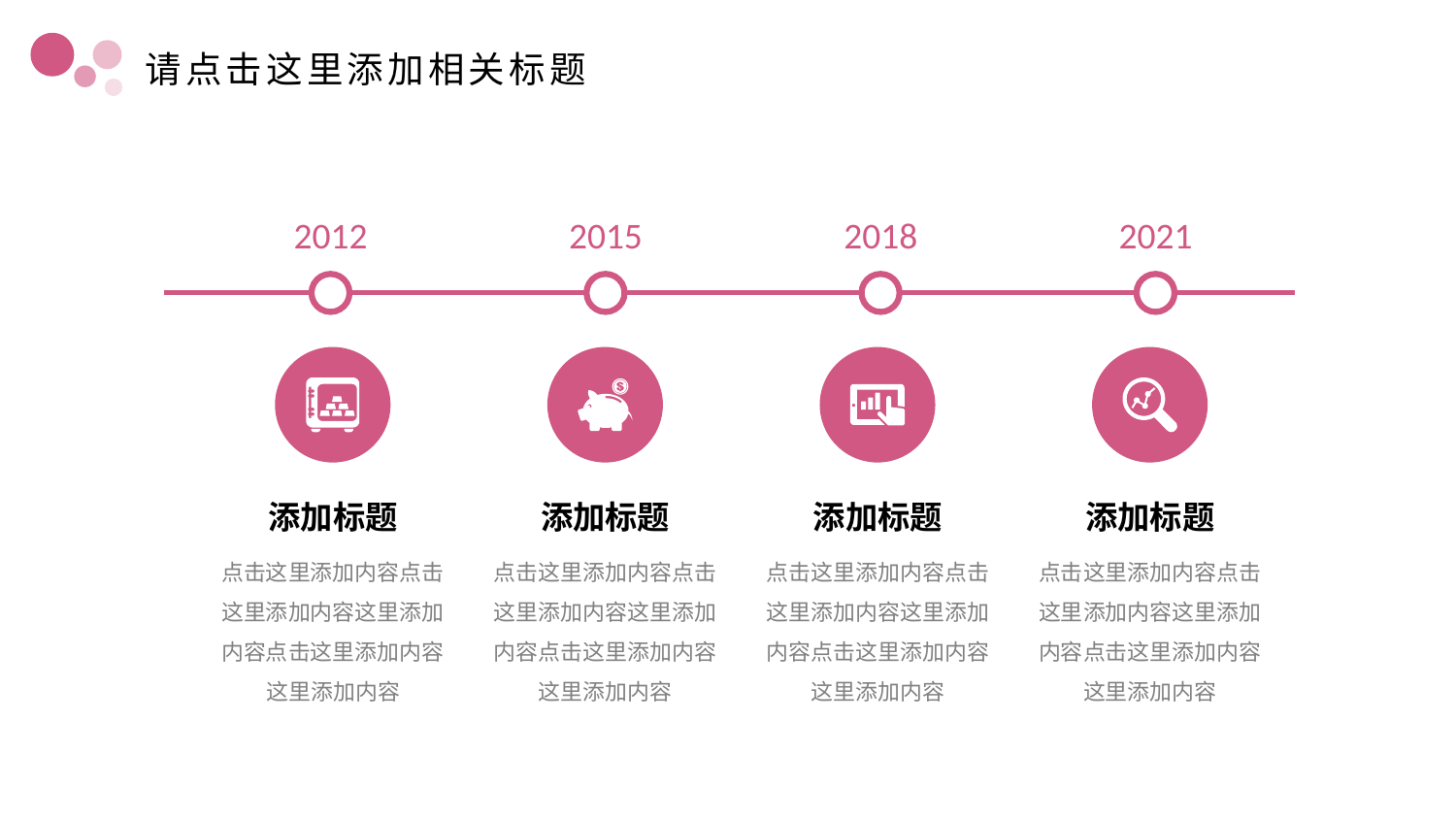

# 请点击这里添加相关标题
2012
2015
2018
2021

添加标题
添加标题
添加标题
添加标题
点击这里添加内容点击这里添加内容这里添加内容点击这里添加内容这里添加内容
点击这里添加内容点击这里添加内容这里添加内容点击这里添加内容这里添加内容
点击这里添加内容点击这里添加内容这里添加内容点击这里添加内容这里添加内容
点击这里添加内容点击这里添加内容这里添加内容点击这里添加内容这里添加内容